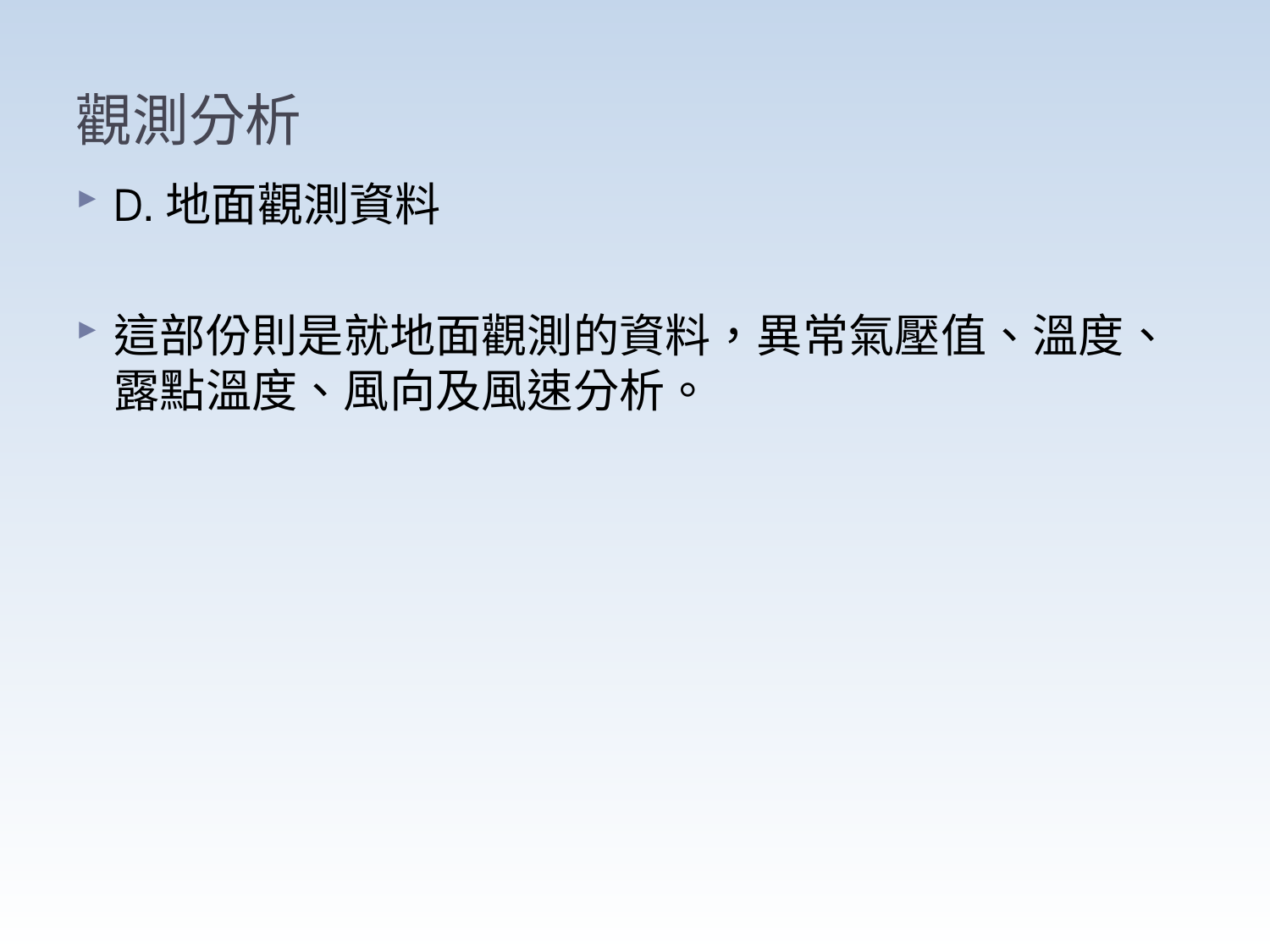

# 觀測分析
D.地面觀測資料

這部份則是就地面觀測的資料，異常氣壓值、溫度、露點溫度、風向及風速分析。